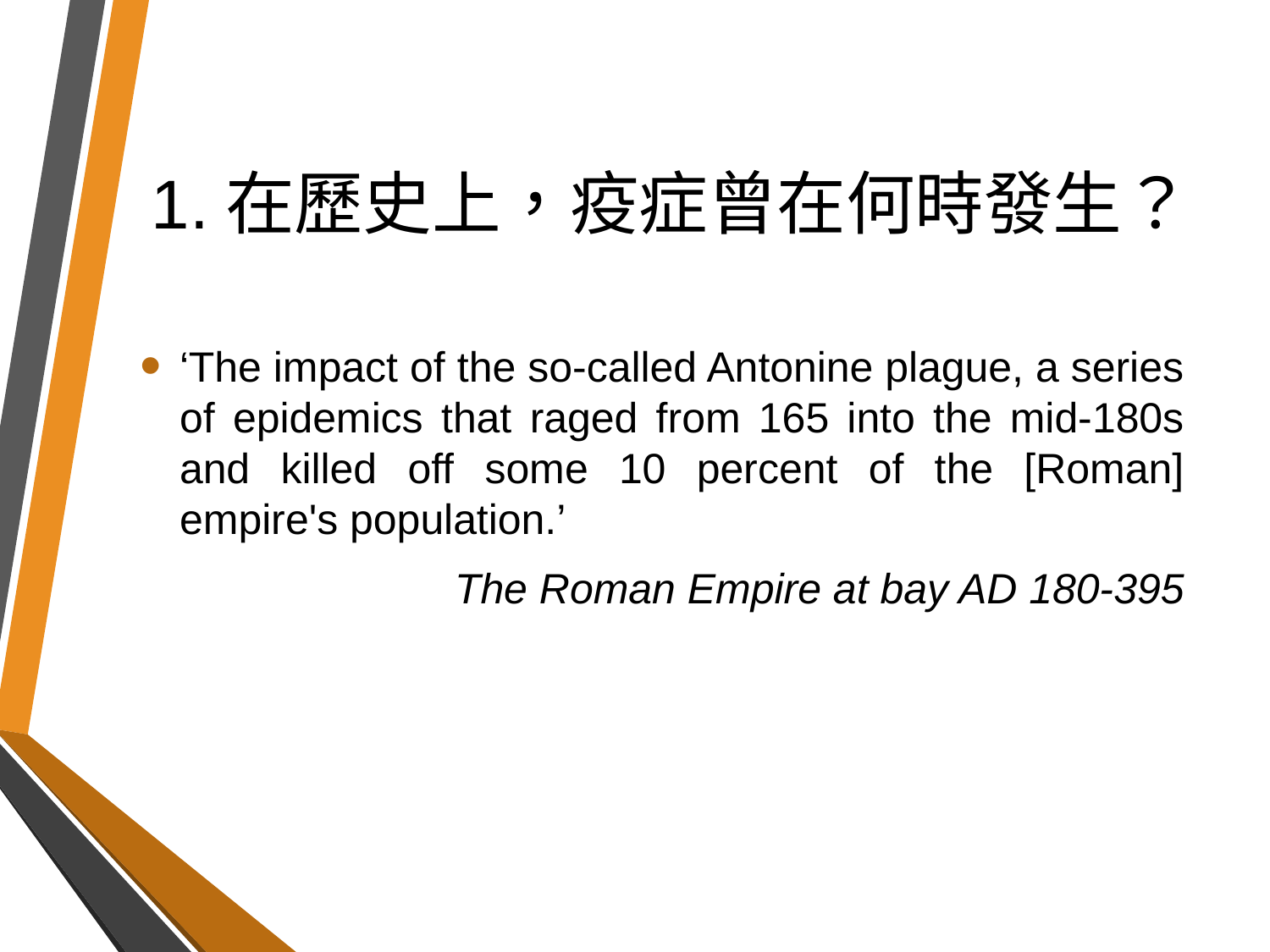

# 1.在歷史上，疫症曾在何時發生？
‘The impact of the so-called Antonine plague, a series of epidemics that raged from 165 into the mid-180s and killed off some 10 percent of the [Roman] empire's population.’
The Roman Empire at bay AD 180-395